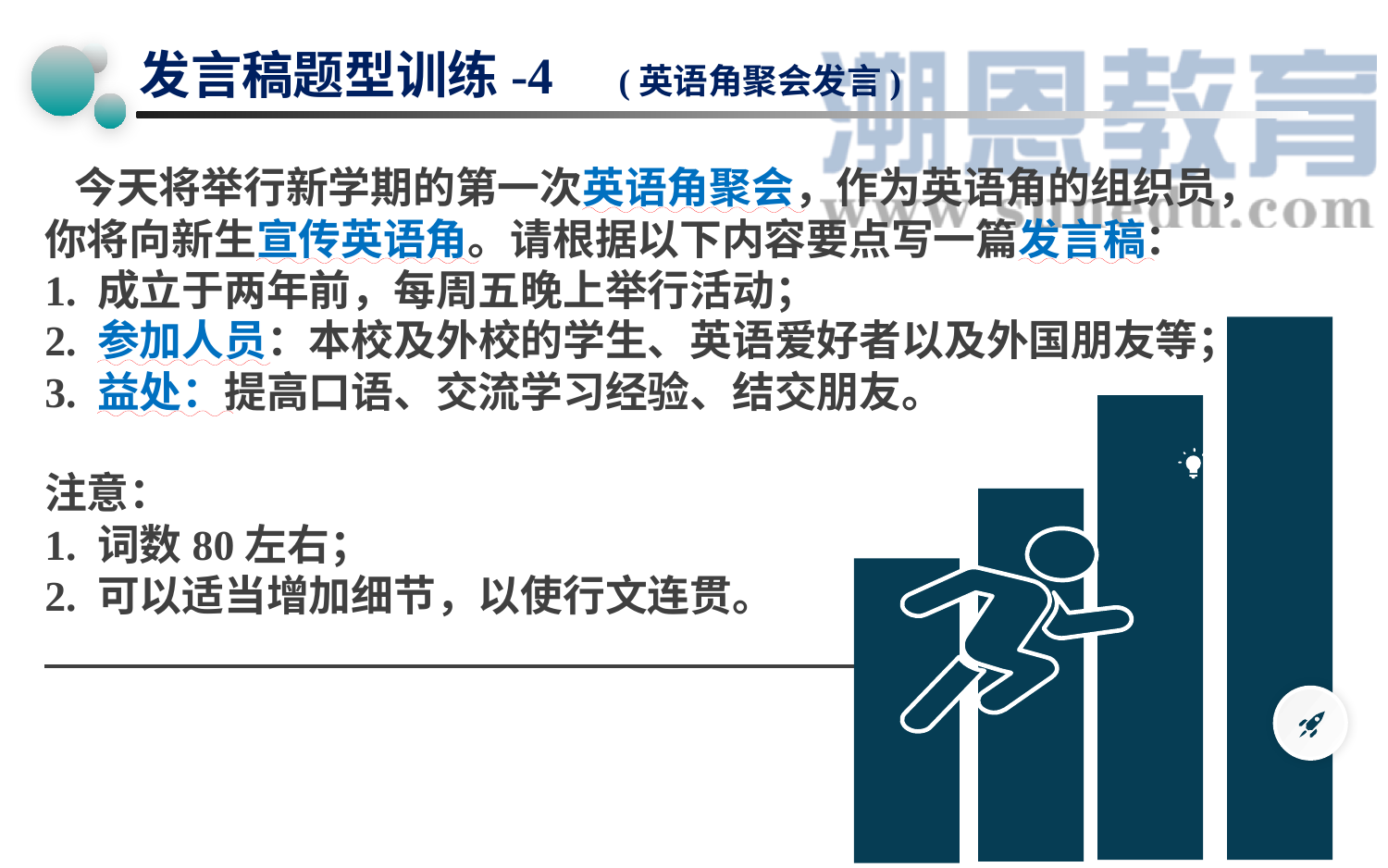

发言稿题型训练-4     (英语角聚会发言)

# 今天将举行新学期的第一次英语角聚会，作为英语角的组织员，你将向新生宣传英语角。请根据以下内容要点写一篇发言稿： 1. 成立于两年前，每周五晚上举行活动； 2. 参加人员：本校及外校的学生、英语爱好者以及外国朋友等； 3. 益处：提高口语、交流学习经验、结交朋友。 注意： 1. 词数80左右； 2. 可以适当增加细节，以使行文连贯。